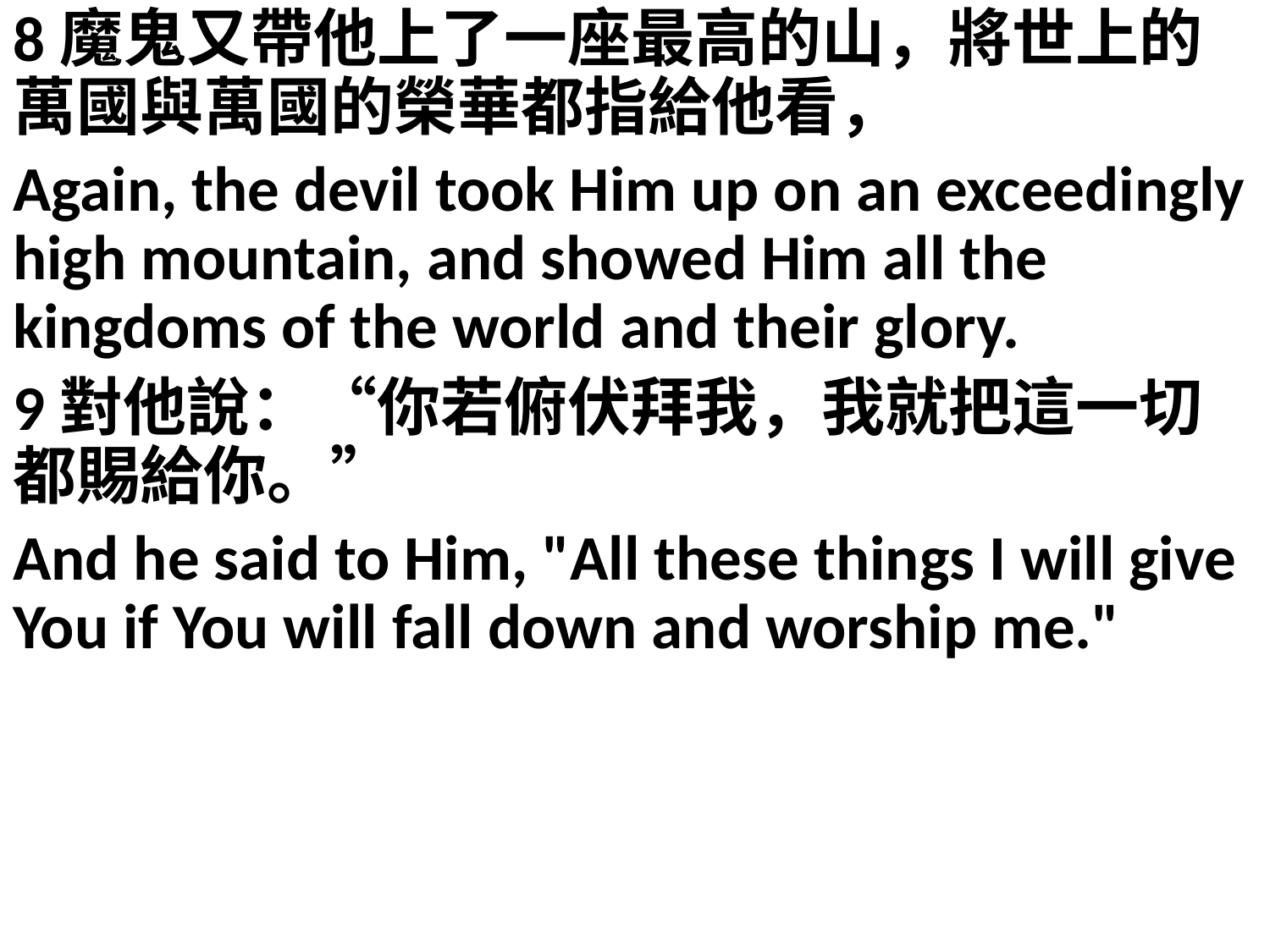

8魔鬼又帶他上了一座最高的山，將世上的萬國與萬國的榮華都指給他看，
Again, the devil took Him up on an exceedingly high mountain, and showed Him all the kingdoms of the world and their glory.
9對他說：“你若俯伏拜我，我就把這一切都賜給你。”
And he said to Him, "All these things I will give You if You will fall down and worship me."